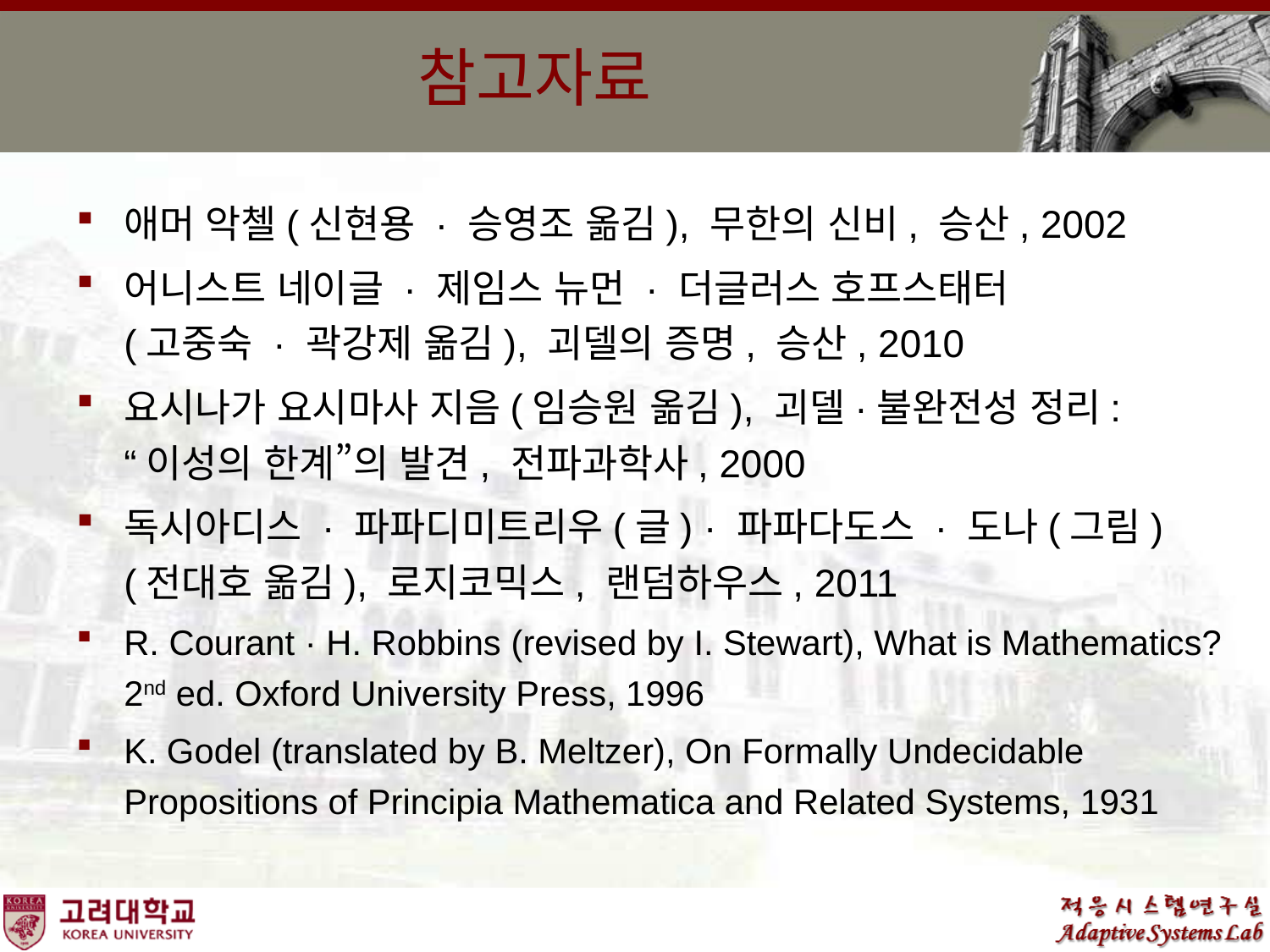

# 참고자료
애머 악첼(신현용 · 승영조 옮김), 무한의 신비, 승산, 2002
어니스트 네이글 · 제임스 뉴먼 · 더글러스 호프스태터
(고중숙 · 곽강제 옮김), 괴델의 증명, 승산, 2010
요시나가 요시마사 지음(임승원 옮김), 괴델·불완전성 정리:
“이성의 한계”의 발견, 전파과학사, 2000
독시아디스 · 파파디미트리우(글) · 파파다도스 · 도나(그림)
(전대호 옮김), 로지코믹스, 랜덤하우스, 2011
R. Courant · H. Robbins (revised by I. Stewart), What is Mathematics? 2nd ed. Oxford University Press, 1996
K. Godel (translated by B. Meltzer), On Formally Undecidable Propositions of Principia Mathematica and Related Systems, 1931